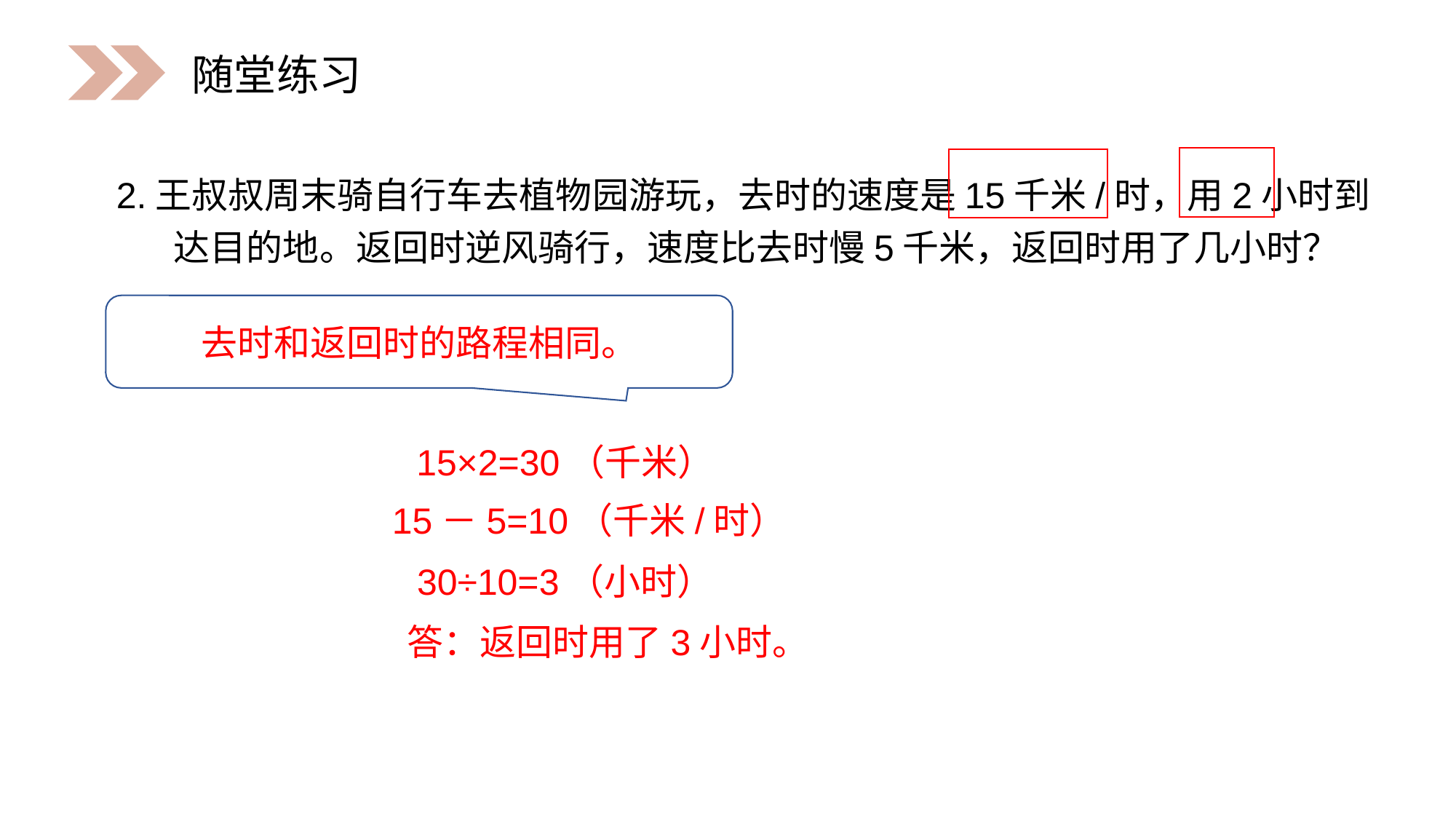

随堂练习

2.王叔叔周末骑自行车去植物园游玩，去时的速度是15千米/时，用2小时到达目的地。返回时逆风骑行，速度比去时慢5千米，返回时用了几小时？
去时和返回时的路程相同。
15×2=30（千米）
15－5=10（千米/时）
30÷10=3（小时）
答：返回时用了3小时。